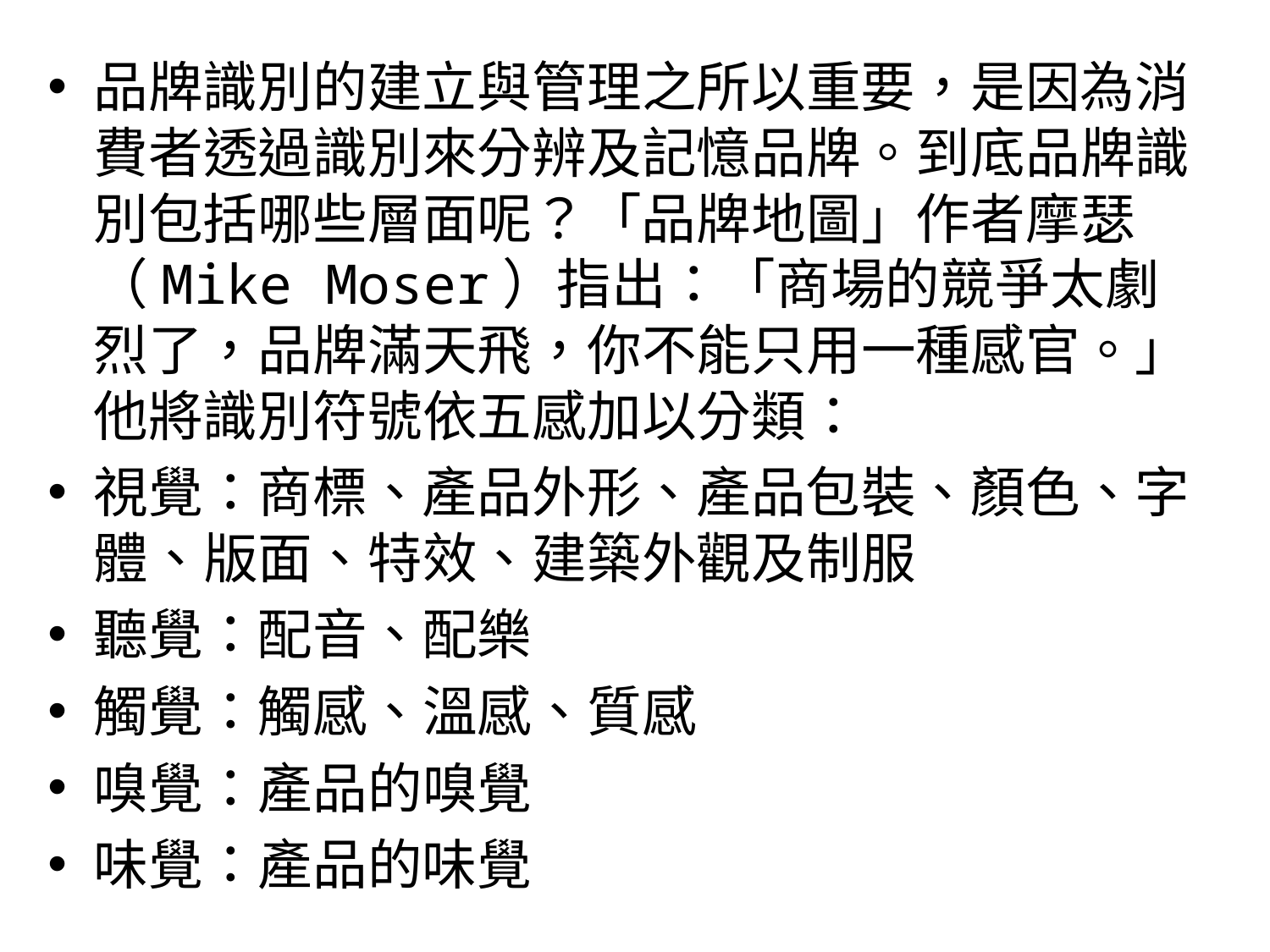

品牌識別的建立與管理之所以重要，是因為消費者透過識別來分辨及記憶品牌。到底品牌識別包括哪些層面呢？「品牌地圖」作者摩瑟（Mike Moser）指出：「商場的競爭太劇烈了，品牌滿天飛，你不能只用一種感官。」他將識別符號依五感加以分類：
視覺：商標、產品外形、產品包裝、顏色、字體、版面、特效、建築外觀及制服
聽覺：配音、配樂
觸覺：觸感、溫感、質感
嗅覺：產品的嗅覺
味覺：產品的味覺